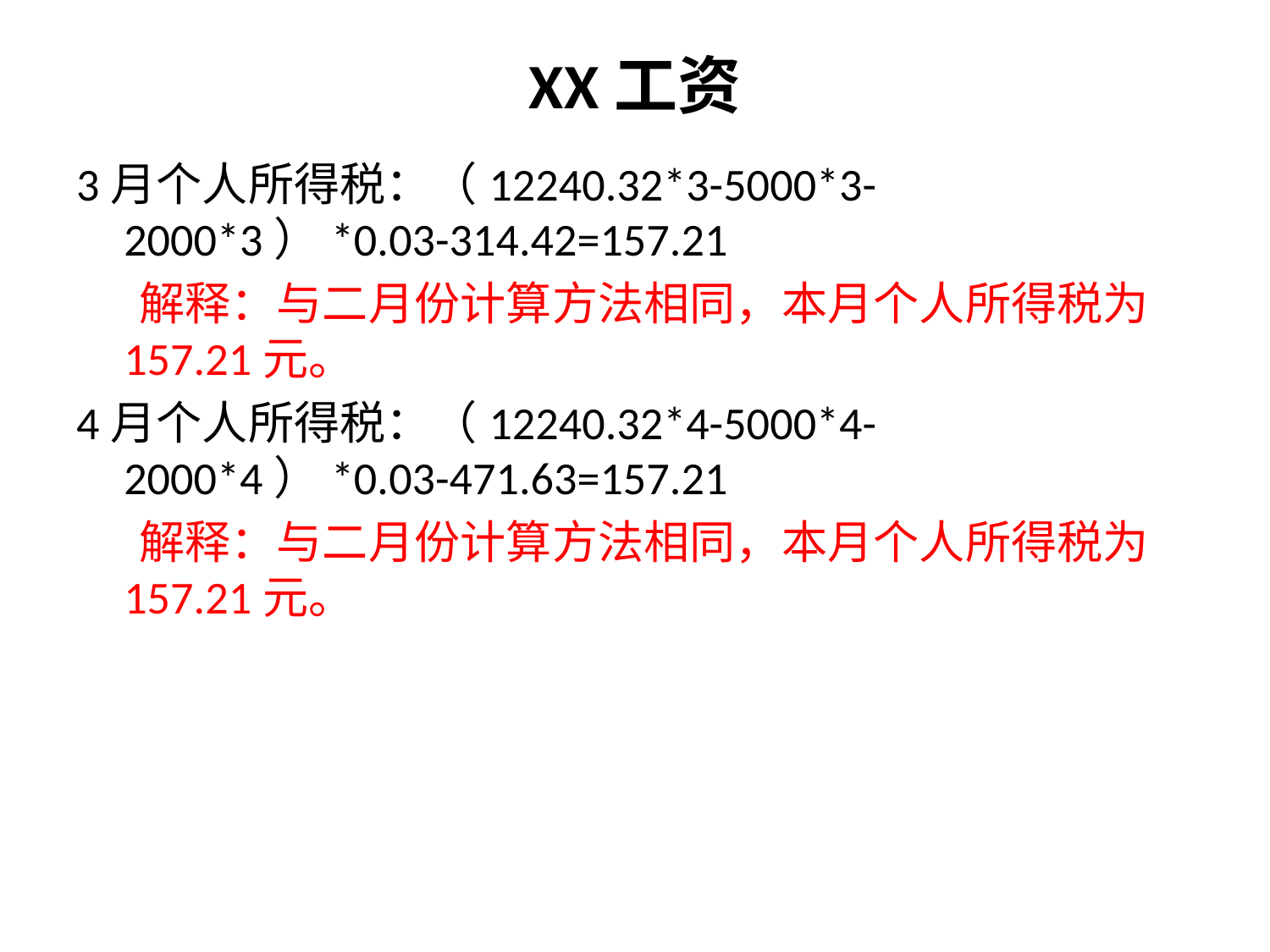

# XX工资
3月个人所得税：（12240.32*3-5000*3-2000*3）*0.03-314.42=157.21
     解释：与二月份计算方法相同，本月个人所得税为157.21元。
4月个人所得税：（12240.32*4-5000*4-2000*4）*0.03-471.63=157.21
     解释：与二月份计算方法相同，本月个人所得税为157.21元。